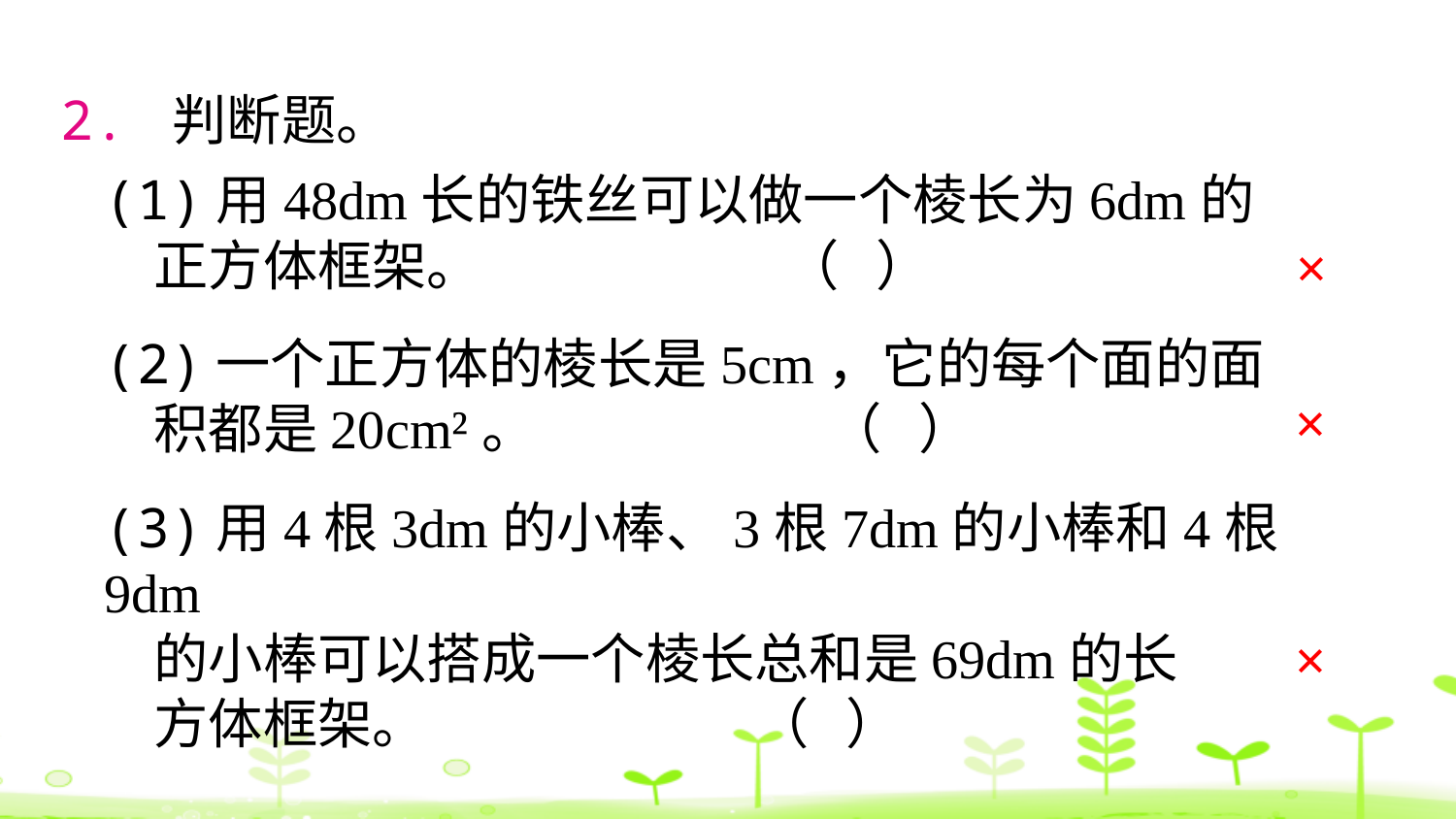

2. 判断题。
(1)用48dm长的铁丝可以做一个棱长为6dm的
   正方体框架。                         （   ）

(2)一个正方体的棱长是5cm，它的每个面的面
   积都是20cm²。                        （   ）

(3)用4根3dm的小棒、3根7dm的小棒和4根9dm
   的小棒可以搭成一个棱长总和是69dm的长
   方体框架。                           （   ）
×
×
×